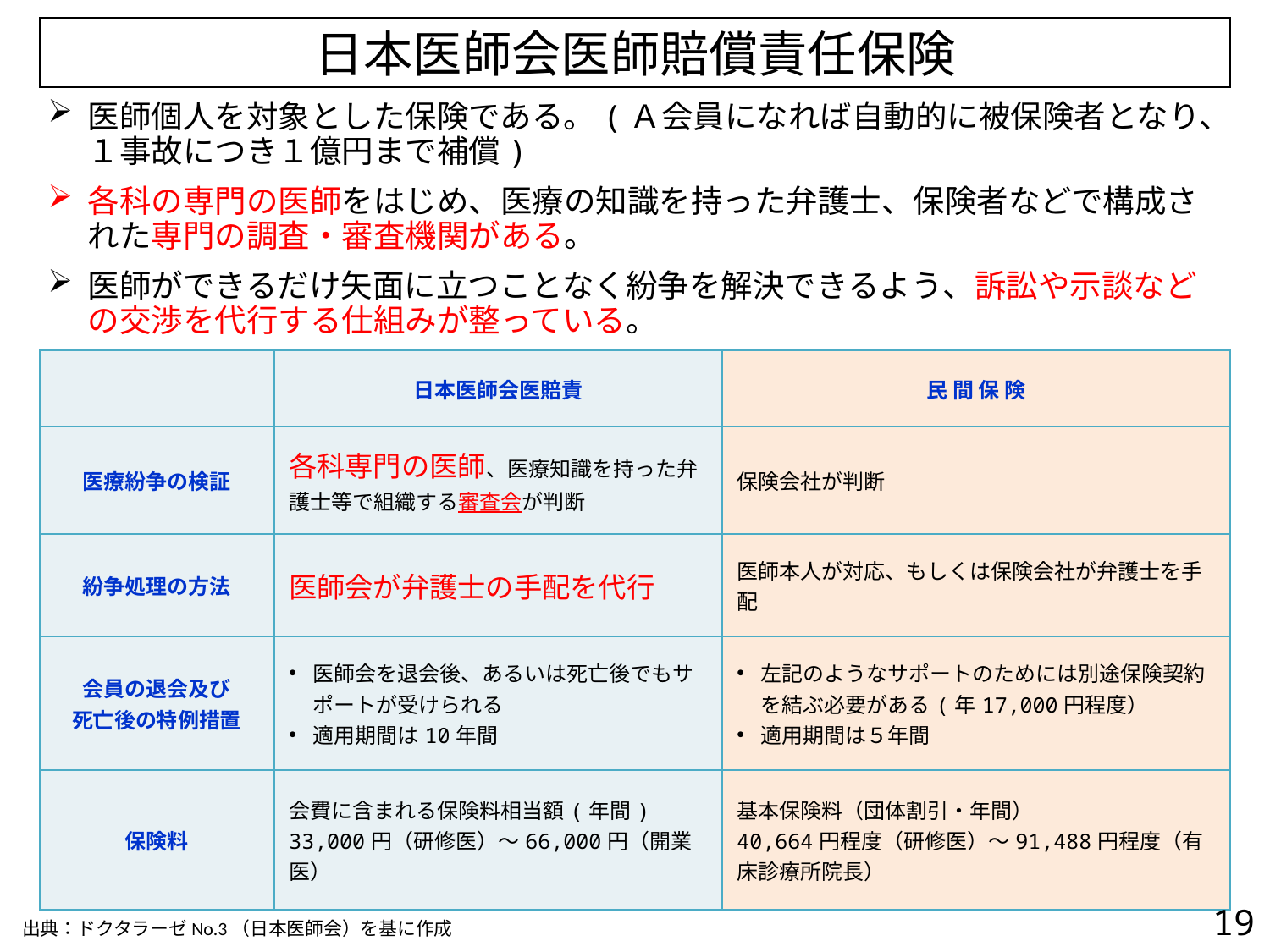

日本医師会医師賠償責任保険
医師個人を対象とした保険である。(Ａ会員になれば自動的に被保険者となり、１事故につき１億円まで補償)
各科の専門の医師をはじめ、医療の知識を持った弁護士、保険者などで構成された専門の調査・審査機関がある。
医師ができるだけ矢面に立つことなく紛争を解決できるよう、訴訟や示談などの交渉を代行する仕組みが整っている。
|  | 日本医師会医賠責 | 民 間 保 険 |
| --- | --- | --- |
| 医療紛争の検証 | 各科専門の医師、医療知識を持った弁護士等で組織する審査会が判断 | 保険会社が判断 |
| 紛争処理の方法 | 医師会が弁護士の手配を代行 | 医師本人が対応、もしくは保険会社が弁護士を手配 |
| 会員の退会及び 死亡後の特例措置 | 医師会を退会後、あるいは死亡後でもサポートが受けられる 適用期間は10年間 | 左記のようなサポートのためには別途保険契約を結ぶ必要がある(年17,000円程度） 適用期間は５年間 |
| 保険料 | 会費に含まれる保険料相当額(年間) 33,000円（研修医）～66,000円（開業医） | 基本保険料（団体割引・年間） 40,664円程度（研修医）～91,488円程度（有床診療所院長） |
19
出典：ドクタラーゼNo.3（日本医師会）を基に作成